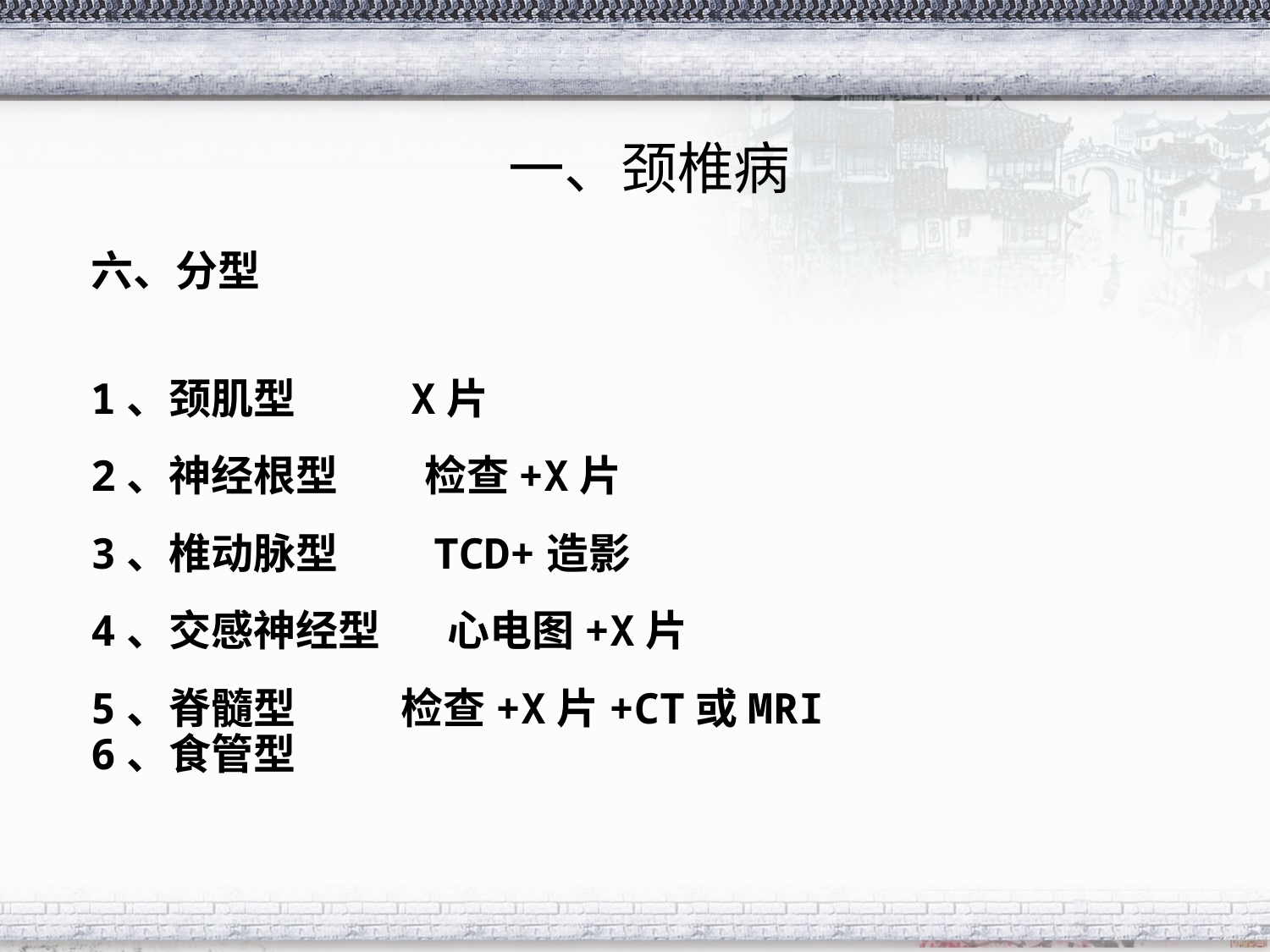

一、颈椎病
六、分型

1、颈肌型           X片
2、神经根型         检查+X片
3、椎动脉型         TCD+造影
4、交感神经型       心电图+X片
5、脊髓型           检查+X片+CT或MRI
6、食管型